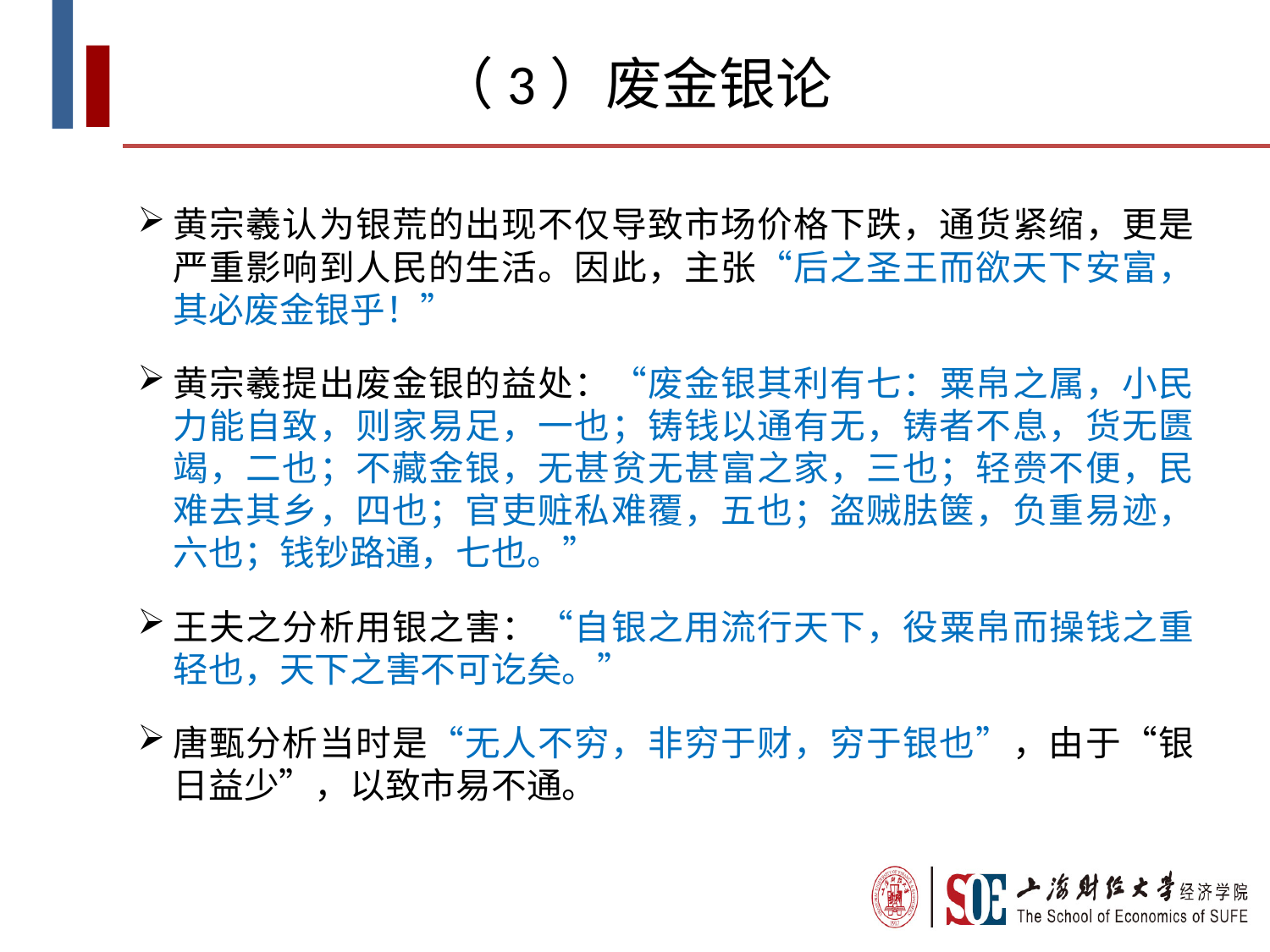

# （3）废金银论
黄宗羲认为银荒的出现不仅导致市场价格下跌，通货紧缩，更是严重影响到人民的生活。因此，主张“后之圣王而欲天下安富，其必废金银乎！”
黄宗羲提出废金银的益处：“废金银其利有七：粟帛之属，小民力能自致，则家易足，一也；铸钱以通有无，铸者不息，货无匮竭，二也；不藏金银，无甚贫无甚富之家，三也；轻赍不便，民难去其乡，四也；官吏赃私难覆，五也；盗贼胠箧，负重易迹，六也；钱钞路通，七也。”
王夫之分析用银之害：“自银之用流行天下，役粟帛而操钱之重轻也，天下之害不可讫矣。”
唐甄分析当时是“无人不穷，非穷于财，穷于银也”，由于“银日益少”，以致市易不通。